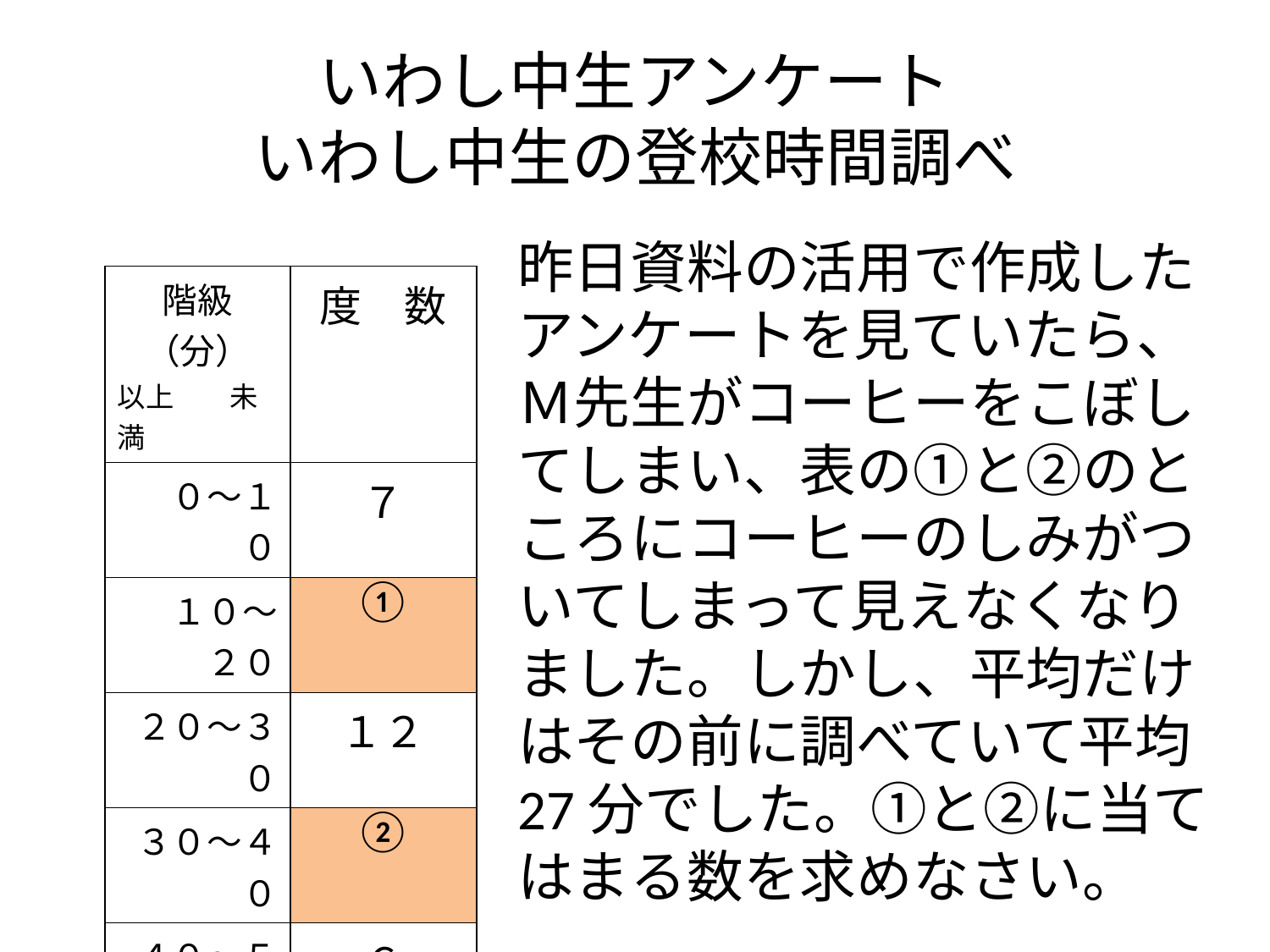

# いわし中生アンケート いわし中生の登校時間調べ
昨日資料の活用で作成したアンケートを見ていたら、Ｍ先生がコーヒーをこぼしてしまい、表の①と②のところにコーヒーのしみがついてしまって見えなくなりました。しかし、平均だけはその前に調べていて平均27分でした。①と②に当てはまる数を求めなさい。
| 階級（分） 以上　　未満 | 度　数 |
| --- | --- |
| ０～１０ | ７ |
| １０～２０ | ① |
| ２０～３０ | １２ |
| ３０～４０ | ② |
| ４０～５０ | ６ |
| 合　計 | ４０ |